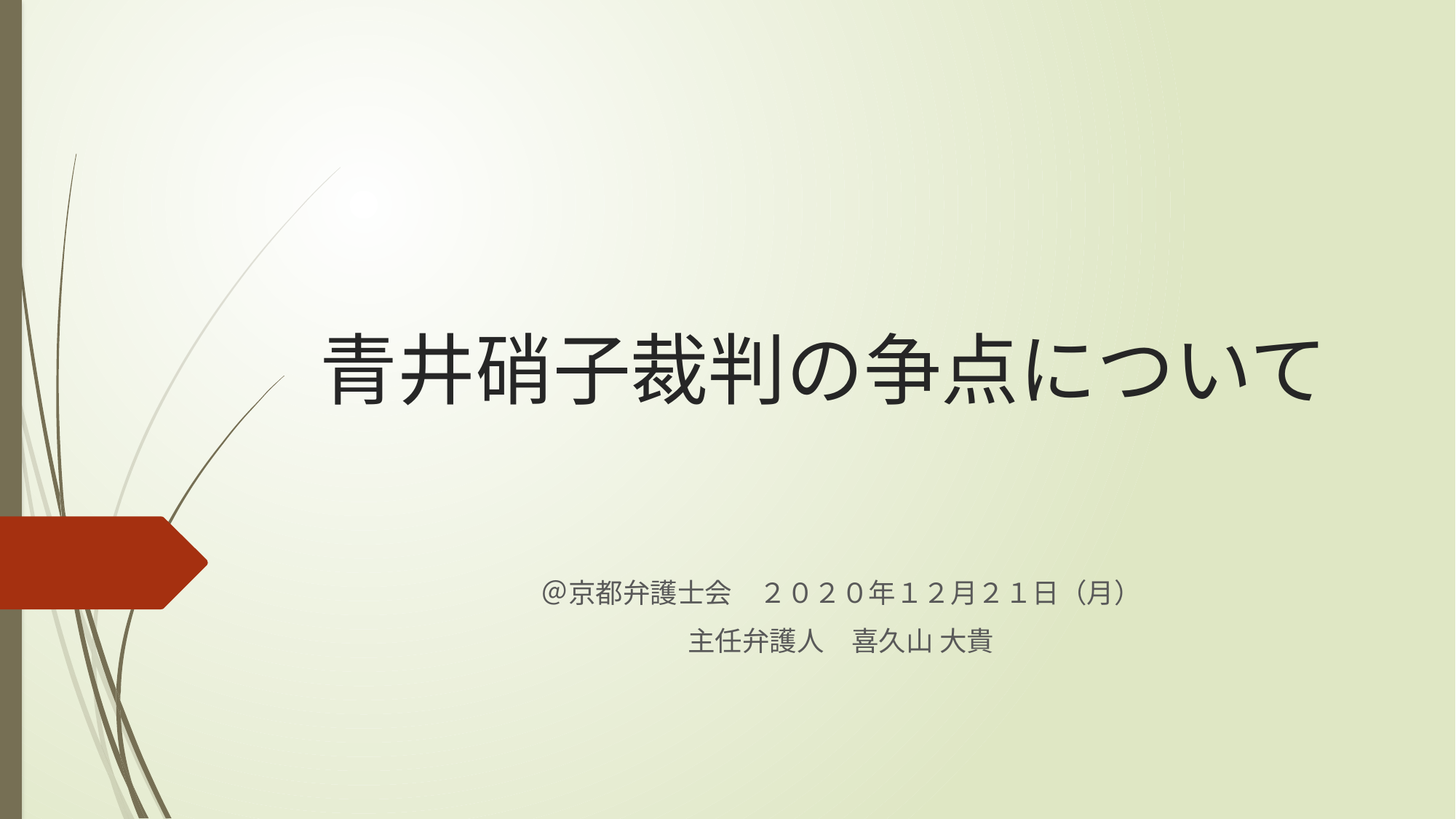

# 青井硝子裁判の争点について
＠京都弁護士会　２０２０年１２月２１日（月）
主任弁護人　喜久山 大貴